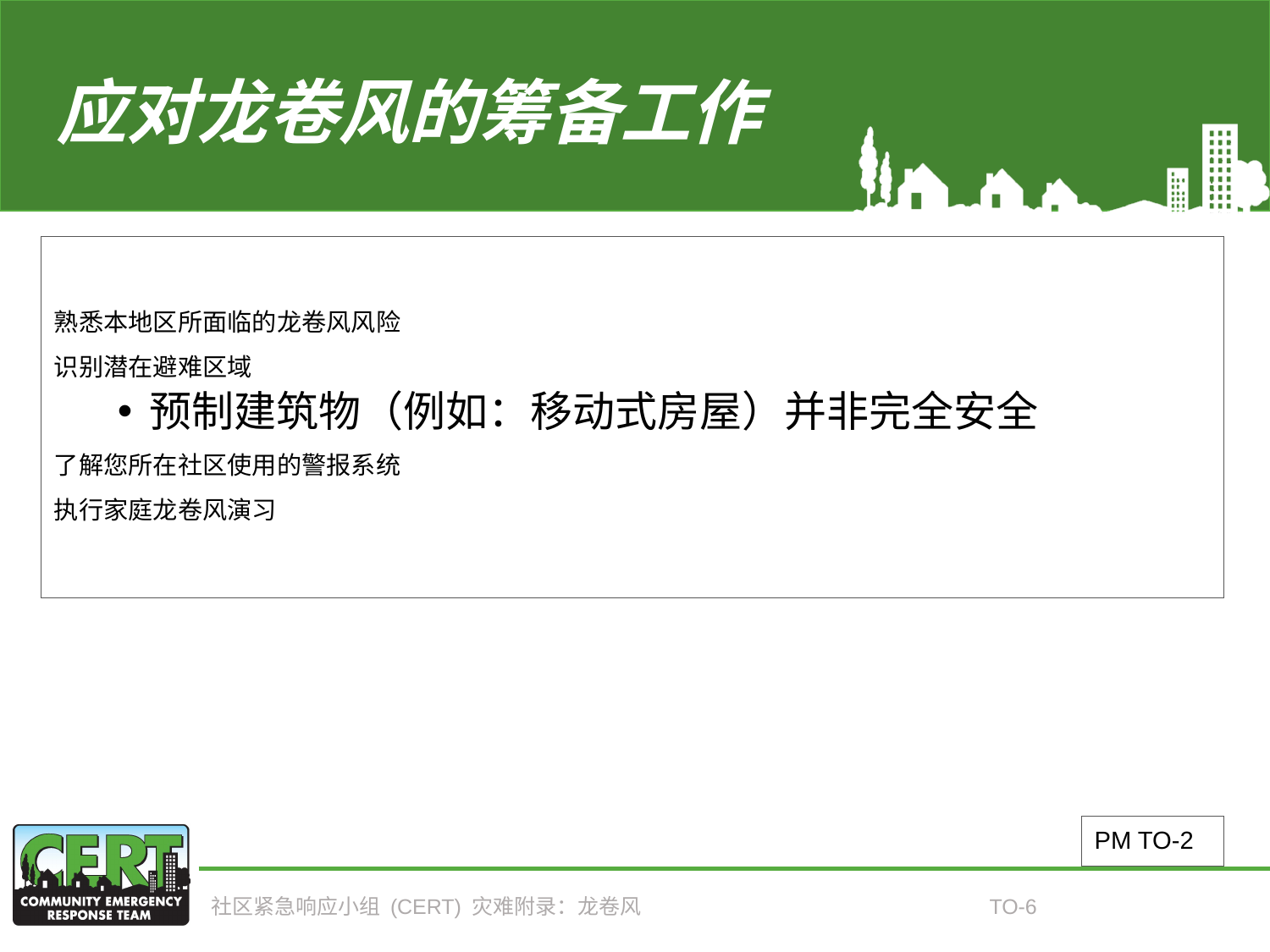

# 应对龙卷风的筹备工作
熟悉本地区所面临的龙卷风风险
识别潜在避难区域
预制建筑物（例如：移动式房屋）并非完全安全
了解您所在社区使用的警报系统
执行家庭龙卷风演习
PM TO-2
社区紧急响应小组 (CERT) 灾难附录：龙卷风
TO-6